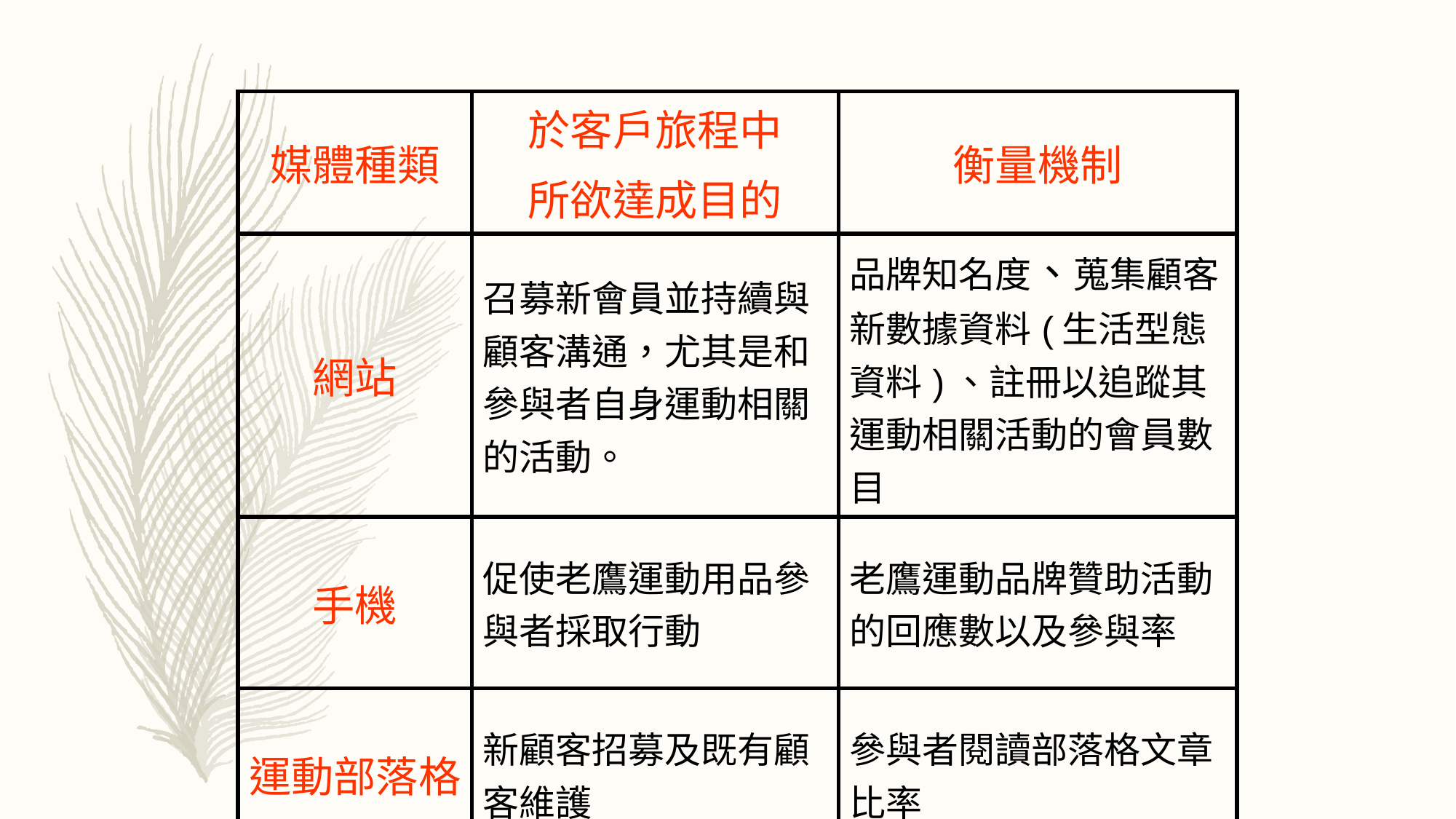

| 媒體種類 | 於客戶旅程中 所欲達成目的 | 衡量機制 |
| --- | --- | --- |
| 網站 | 召募新會員並持續與顧客溝通，尤其是和參與者自身運動相關的活動。 | 品牌知名度、蒐集顧客新數據資料(生活型態資料)、註冊以追蹤其運動相關活動的會員數目 |
| 手機 | 促使老鷹運動用品參與者採取行動 | 老鷹運動品牌贊助活動的回應數以及參與率 |
| 運動部落格 | 新顧客招募及既有顧客維護 | 參與者閱讀部落格文章比率 |